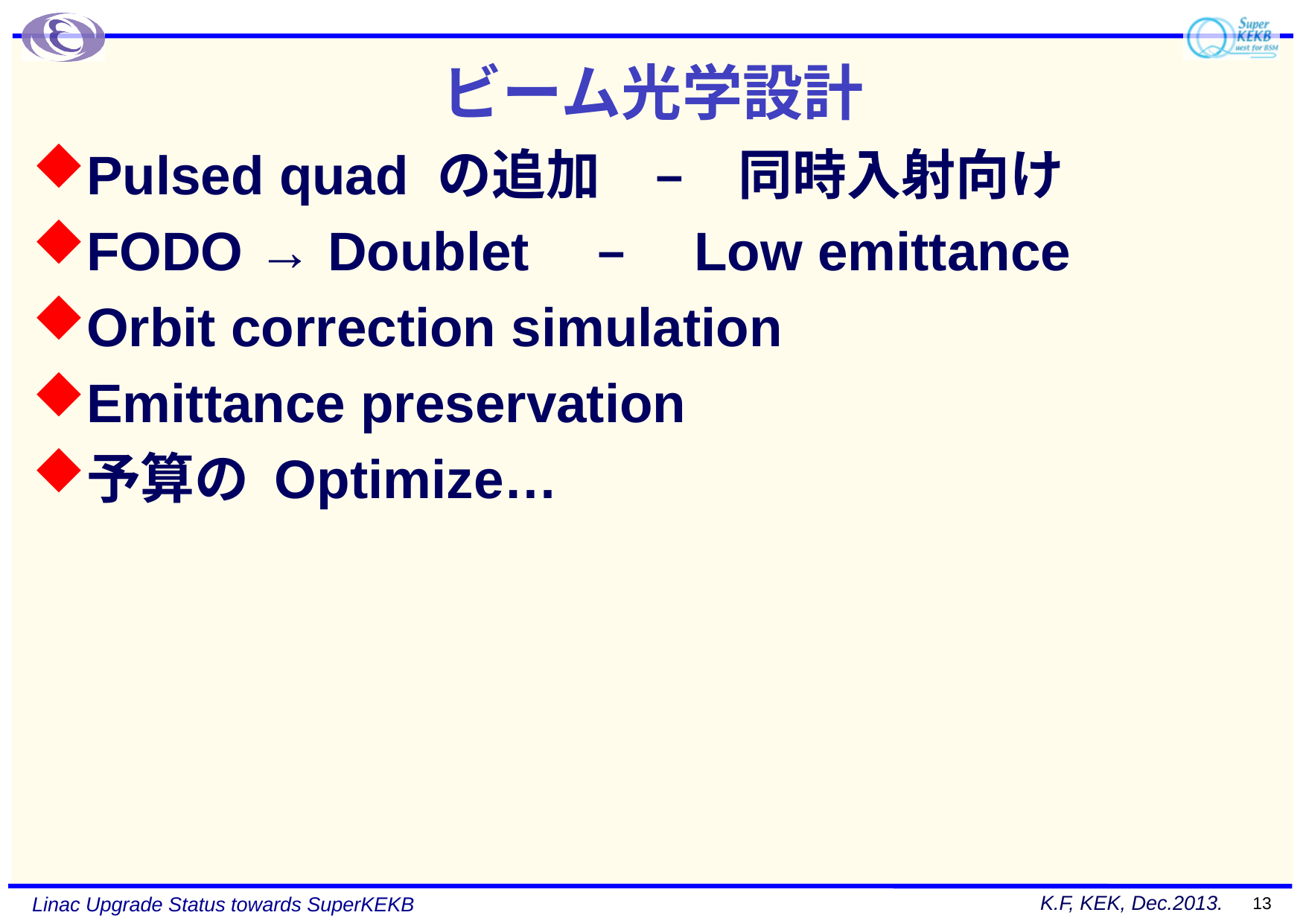

# ビーム光学設計
Pulsed quad の追加　–　同時入射向け
FODO → Doublet　–　Low emittance
Orbit correction simulation
Emittance preservation
予算の Optimize…

13